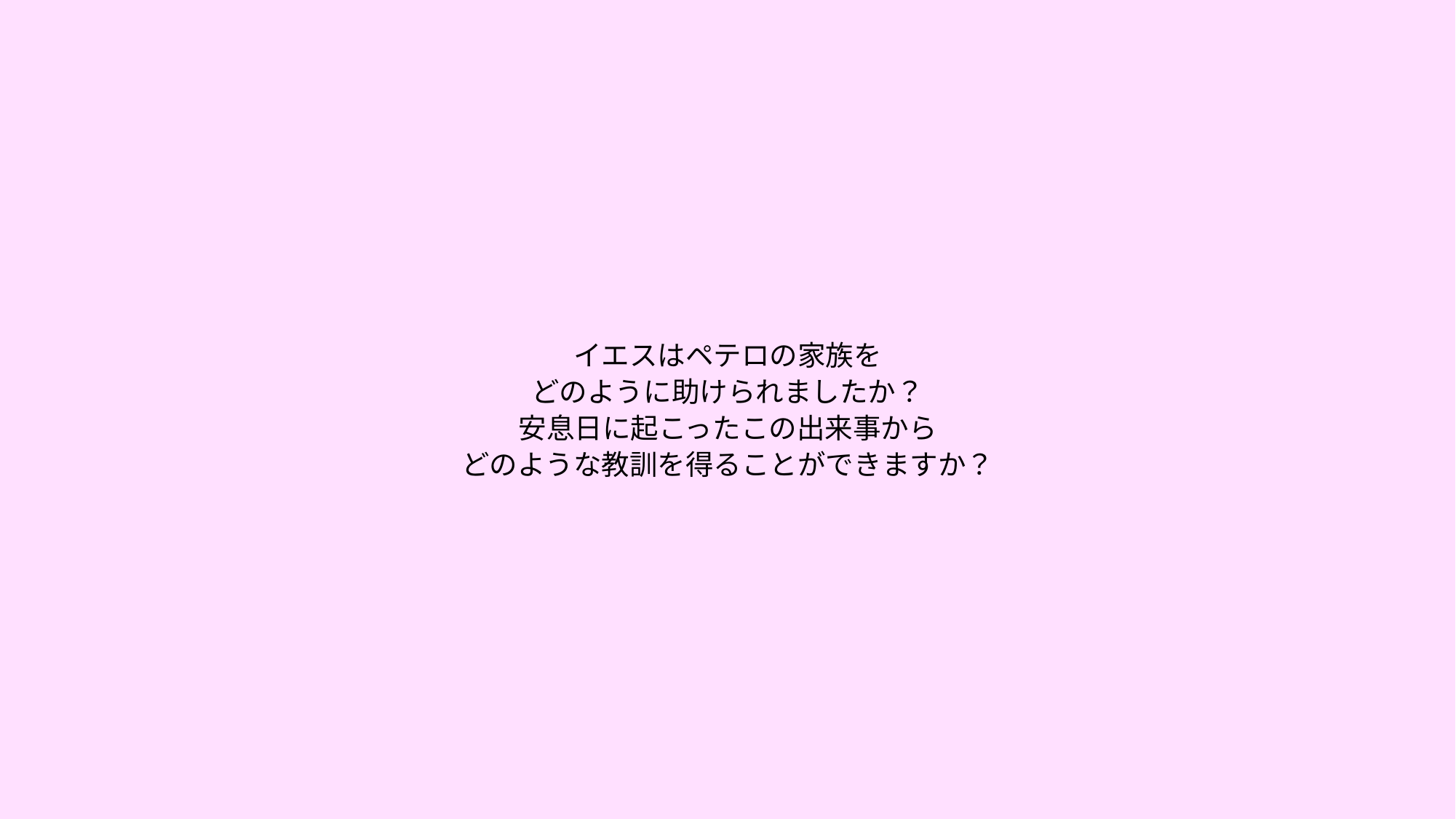

# イエスはペテロの家族を どのように助けられましたか？ 安息日に起こったこの出来事から どのような教訓を得ることができますか？